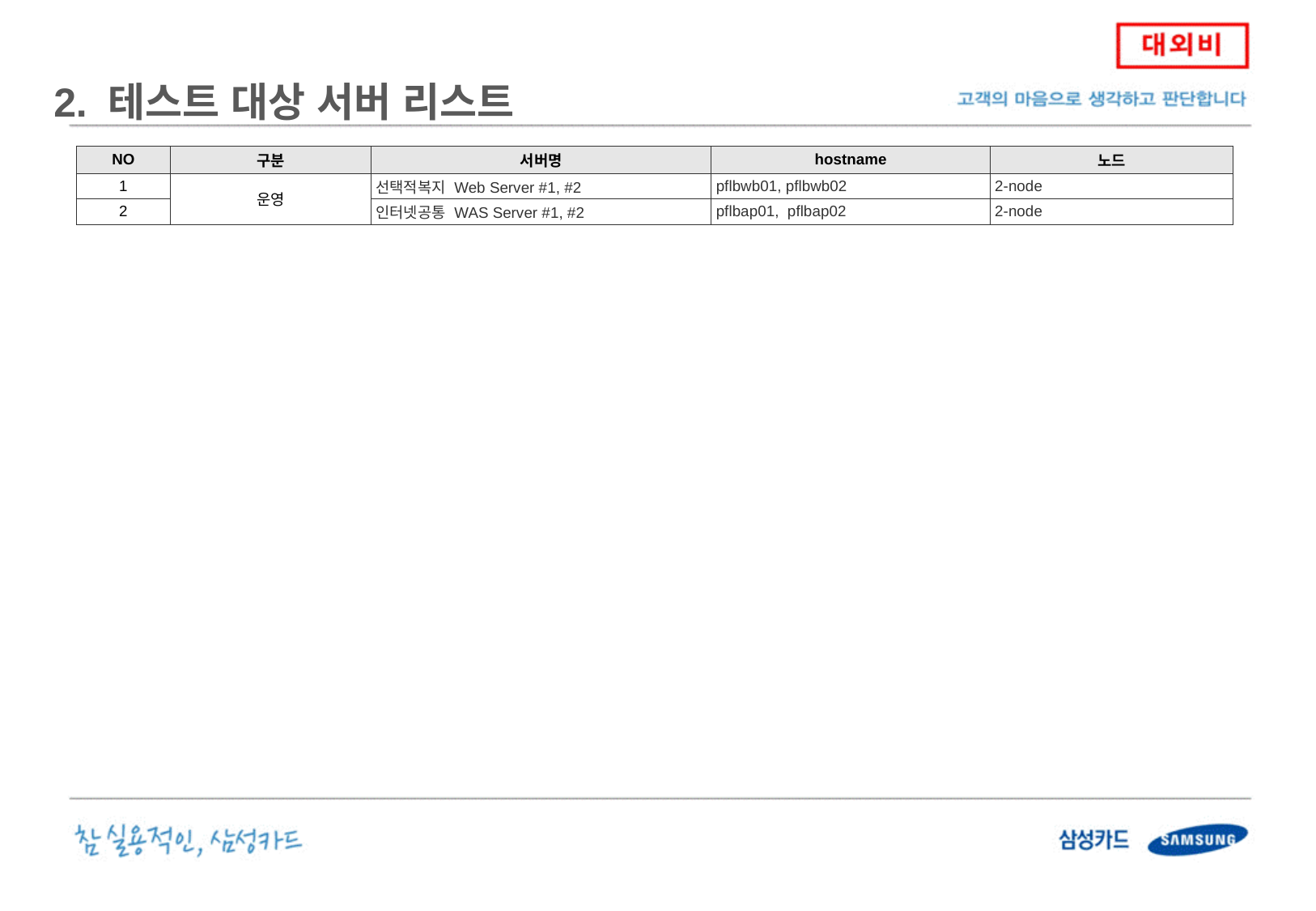

2. 테스트 대상 서버 리스트
| NO | 구분 | 서버명 | hostname | 노드 |
| --- | --- | --- | --- | --- |
| 1 | 운영 | 선택적복지 Web Server #1, #2 | pflbwb01, pflbwb02 | 2-node |
| 2 |  | 인터넷공통 WAS Server #1, #2 | pflbap01, pflbap02 | 2-node |